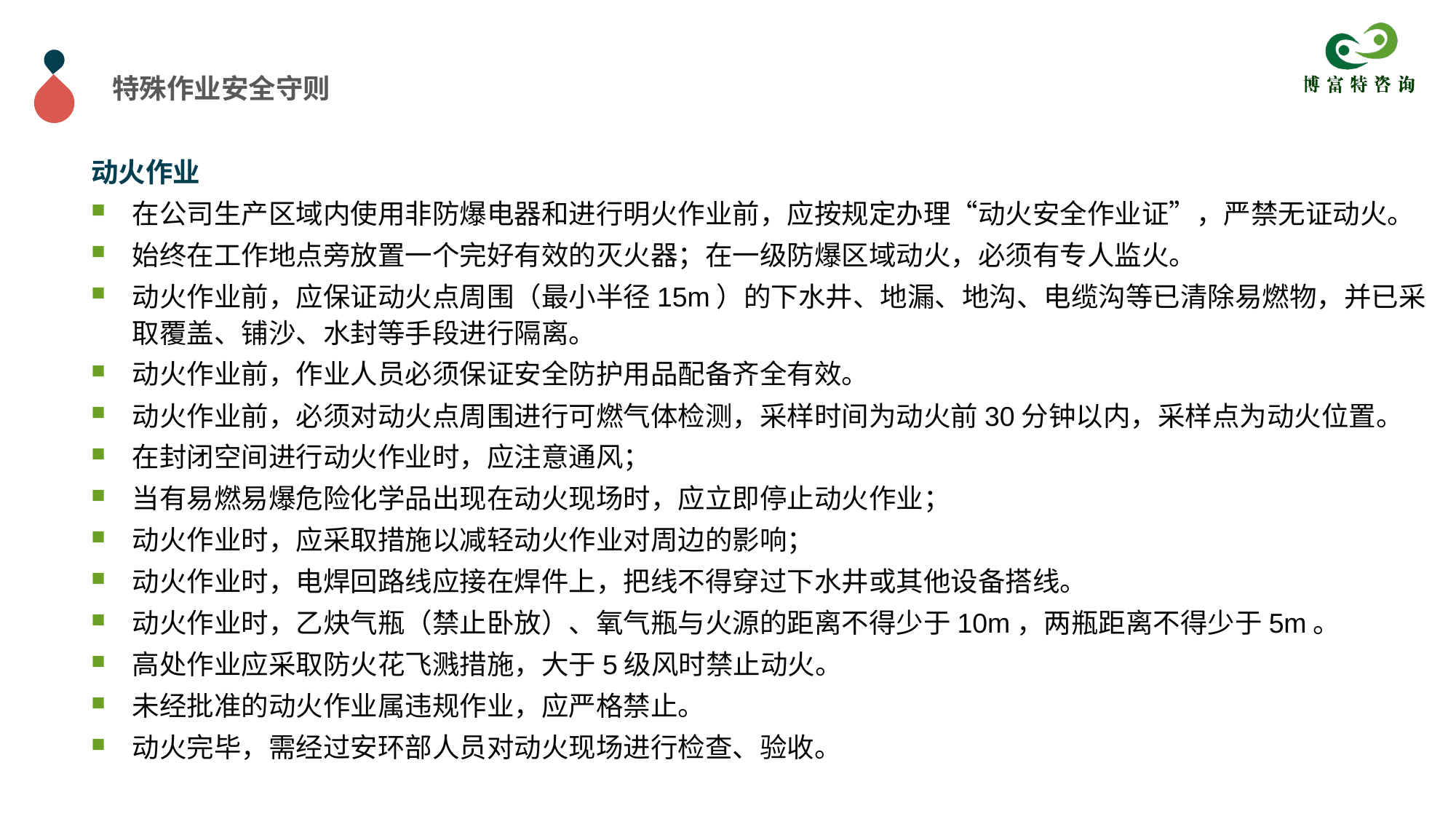

特殊作业安全守则
动火作业
在公司生产区域内使用非防爆电器和进行明火作业前，应按规定办理“动火安全作业证”，严禁无证动火。
始终在工作地点旁放置一个完好有效的灭火器；在一级防爆区域动火，必须有专人监火。
动火作业前，应保证动火点周围（最小半径15m）的下水井、地漏、地沟、电缆沟等已清除易燃物，并已采取覆盖、铺沙、水封等手段进行隔离。
动火作业前，作业人员必须保证安全防护用品配备齐全有效。
动火作业前，必须对动火点周围进行可燃气体检测，采样时间为动火前30分钟以内，采样点为动火位置。
在封闭空间进行动火作业时，应注意通风；
当有易燃易爆危险化学品出现在动火现场时，应立即停止动火作业；
动火作业时，应采取措施以减轻动火作业对周边的影响；
动火作业时，电焊回路线应接在焊件上，把线不得穿过下水井或其他设备搭线。
动火作业时，乙炔气瓶（禁止卧放）、氧气瓶与火源的距离不得少于10m，两瓶距离不得少于5m。
高处作业应采取防火花飞溅措施，大于5级风时禁止动火。
未经批准的动火作业属违规作业，应严格禁止。
动火完毕，需经过安环部人员对动火现场进行检查、验收。